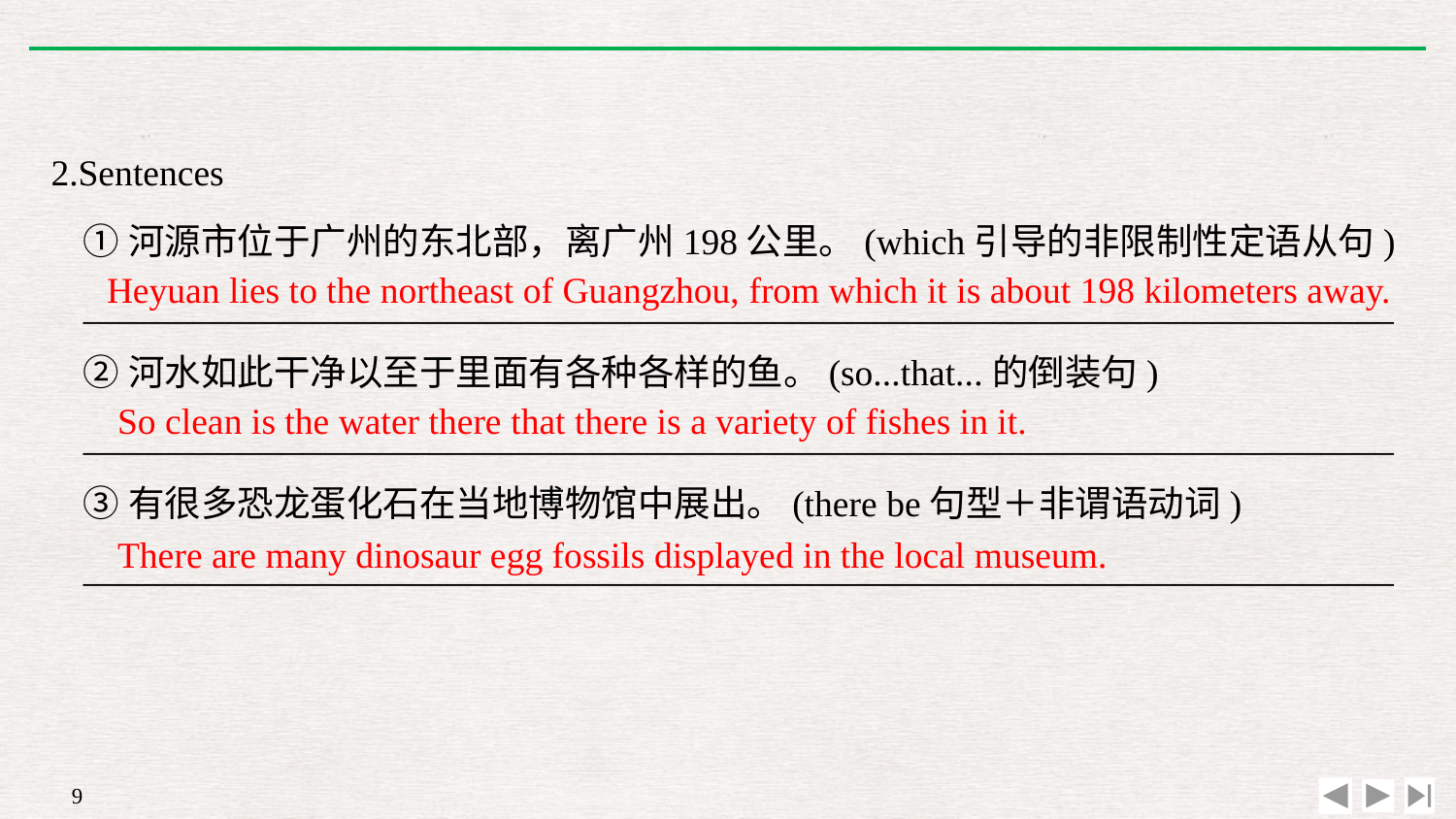

2.Sentences
①河源市位于广州的东北部，离广州198公里。(which引导的非限制性定语从句)
________________________________________________________________________
②河水如此干净以至于里面有各种各样的鱼。(so...that...的倒装句)
________________________________________________________________________
③有很多恐龙蛋化石在当地博物馆中展出。(there be句型＋非谓语动词)
________________________________________________________________________
Heyuan lies to the northeast of Guangzhou, from which it is about 198 kilometers away.
So clean is the water there that there is a variety of fishes in it.
There are many dinosaur egg fossils displayed in the local museum.